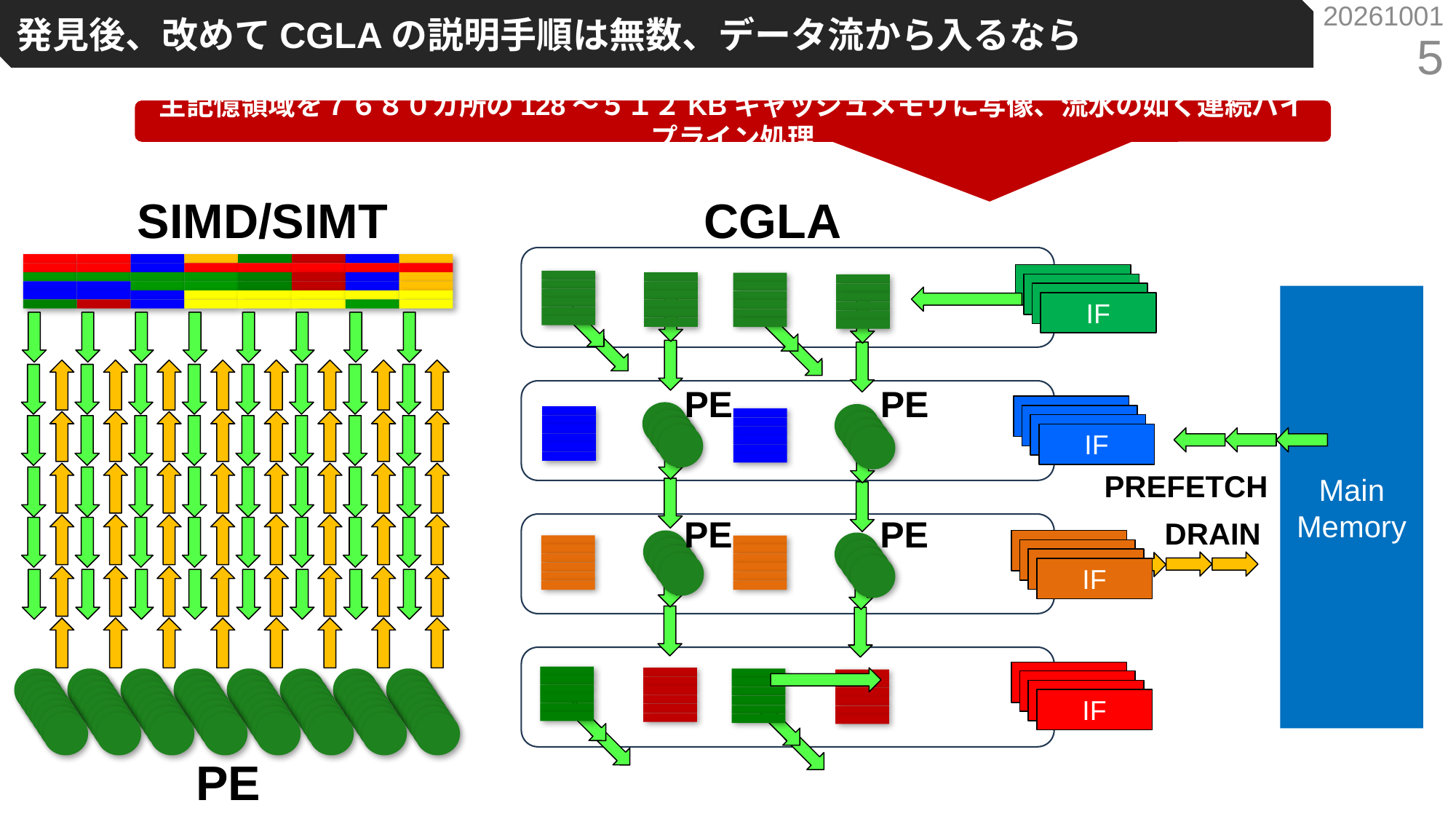

20261001
発見後、改めてCGLAの説明手順は無数、データ流から入るなら
5
主記憶領域を７６８０カ所の128～５１２KBキャッシュメモリに写像、流水の如く連続パイプライン処理
SIMD/SIMT
CGLA

Main
Memory

IF

PE
PE

IF

PREFETCH

PE
PE
DRAIN

IF

IF

PE